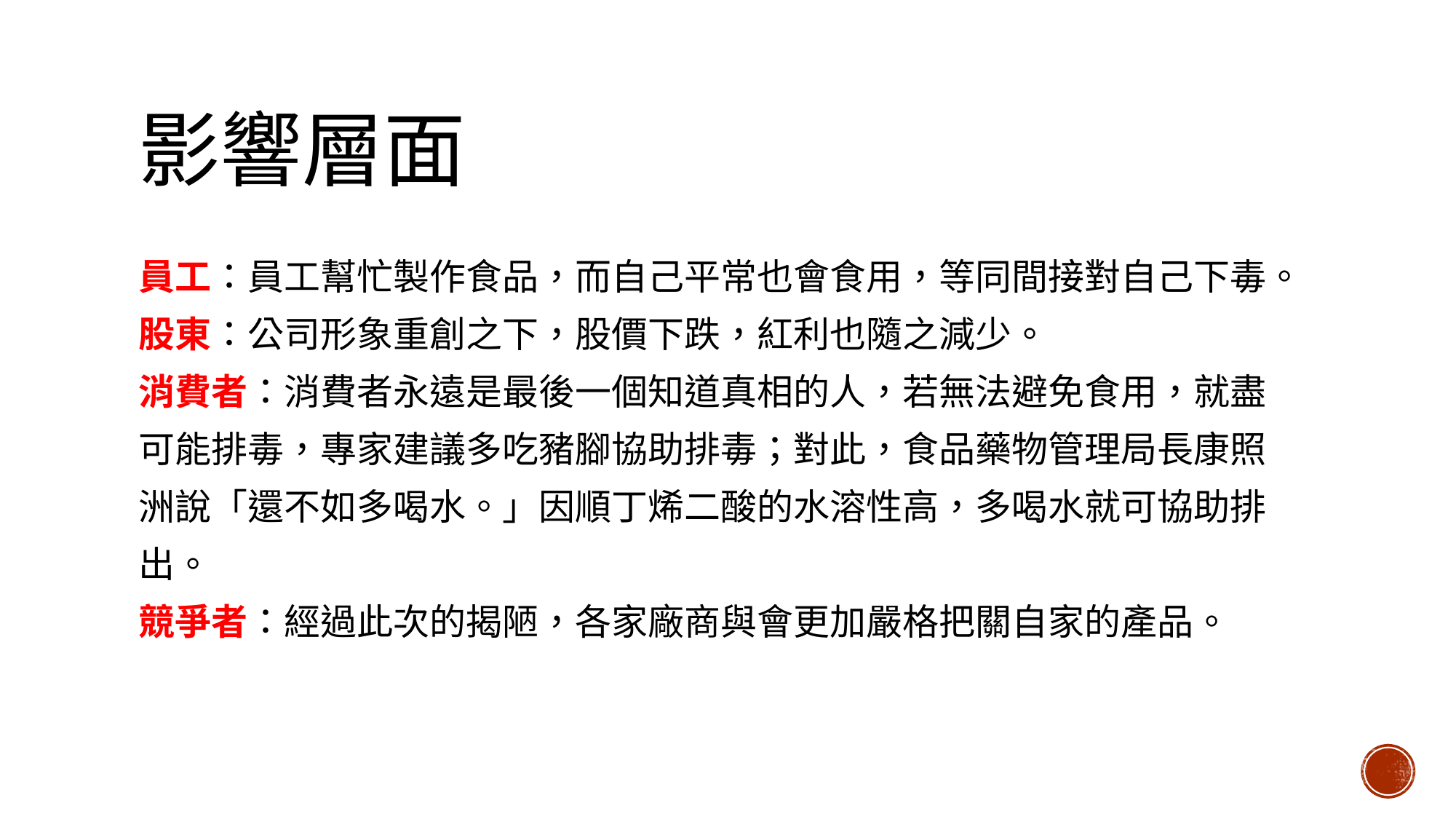

# 影響層面
員工：員工幫忙製作食品，而自己平常也會食用，等同間接對自己下毒。
股東：公司形象重創之下，股價下跌，紅利也隨之減少。
消費者：消費者永遠是最後一個知道真相的人，若無法避免食用，就盡
可能排毒，專家建議多吃豬腳協助排毒；對此，食品藥物管理局長康照
洲說「還不如多喝水。」因順丁烯二酸的水溶性高，多喝水就可協助排
出。
競爭者：經過此次的揭陋，各家廠商與會更加嚴格把關自家的產品。